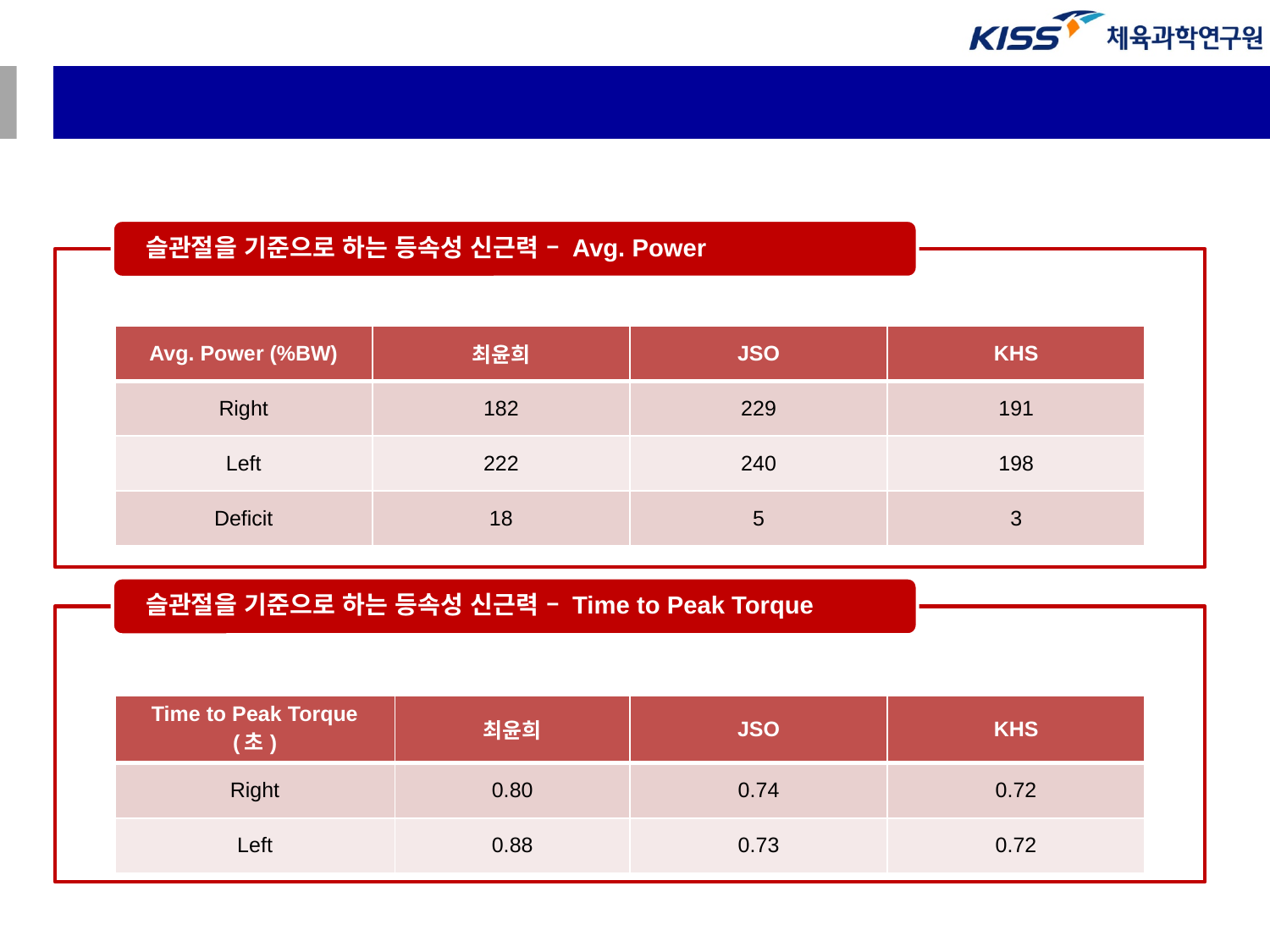

슬관절을 기준으로 하는 등속성 신근력 – Avg. Power

슬관절을 기준으로 하는 등속성 신근력 – Time to Peak Torque
| Avg. Power (%BW) | 최윤희 | JSO | KHS |
| --- | --- | --- | --- |
| Right | 182 | 229 | 191 |
| Left | 222 | 240 | 198 |
| Deficit | 18 | 5 | 3 |
| Time to Peak Torque (초) | 최윤희 | JSO | KHS |
| --- | --- | --- | --- |
| Right | 0.80 | 0.74 | 0.72 |
| Left | 0.88 | 0.73 | 0.72 |